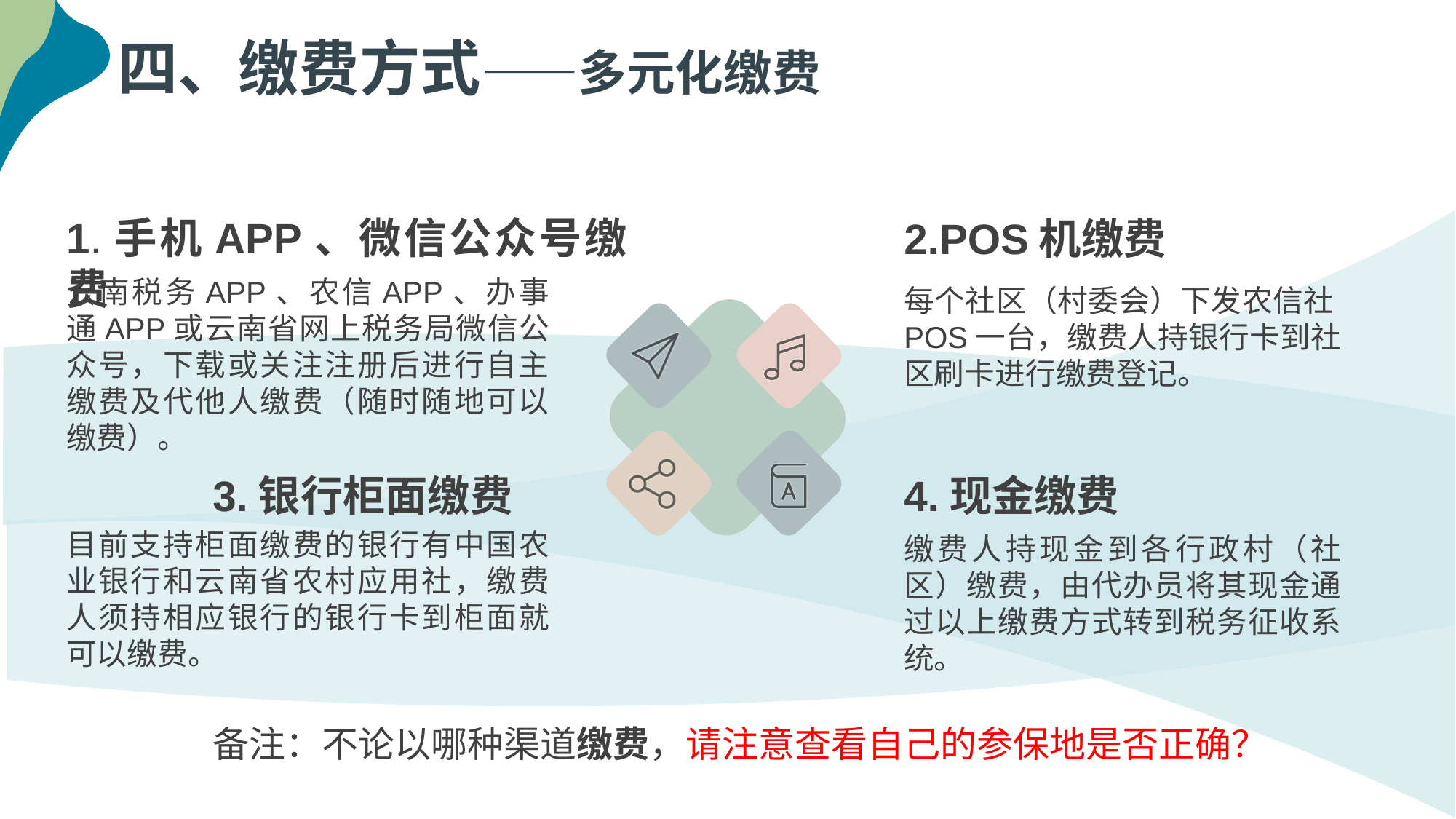

四、缴费方式——多元化缴费

1.手机APP、微信公众号缴费
2.POS机缴费
云南税务APP、农信APP、办事通APP或云南省网上税务局微信公众号，下载或关注注册后进行自主缴费及代他人缴费（随时随地可以缴费）。
每个社区（村委会）下发农信社POS一台，缴费人持银行卡到社区刷卡进行缴费登记。

3.银行柜面缴费
4.现金缴费
目前支持柜面缴费的银行有中国农业银行和云南省农村应用社，缴费人须持相应银行的银行卡到柜面就可以缴费。
缴费人持现金到各行政村（社区）缴费，由代办员将其现金通过以上缴费方式转到税务征收系统。
备注：不论以哪种渠道缴费，请注意查看自己的参保地是否正确？